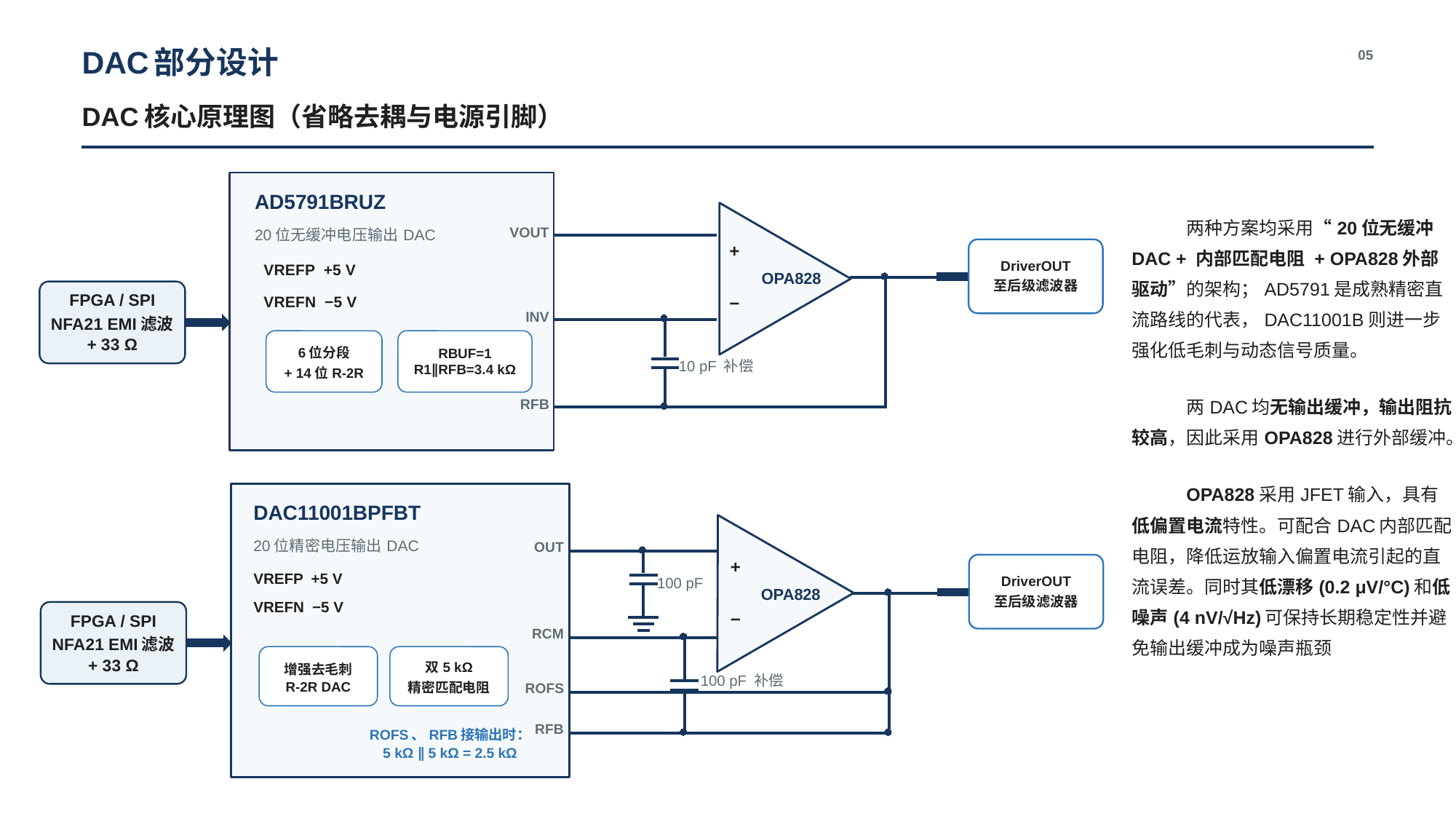

DAC部分设计
05
DAC核心原理图（省略去耦与电源引脚）

AD5791BRUZ

两种方案均采用“20位无缓冲DAC + 内部匹配电阻 + OPA828外部驱动”的架构；AD5791是成熟精密直流路线的代表，DAC11001B则进一步强化低毛刺与动态信号质量。

两DAC均无输出缓冲，输出阻抗较高，因此采用OPA828进行外部缓冲。

OPA828采用JFET输入，具有低偏置电流特性。可配合DAC内部匹配电阻，降低运放输入偏置电流引起的直流误差。同时其低漂移(0.2 μV/°C)和低噪声(4 nV/√Hz)可保持长期稳定性并避免输出缓冲成为噪声瓶颈
20位无缓冲电压输出DAC
VOUT

+

DriverOUT
至后级滤波器
VREFP  +5 V
OPA828

FPGA / SPI
NFA21 EMI滤波 + 33 Ω
VREFN  −5 V
−
INV

6位分段
+ 14位R-2R
RBUF=1
R1∥RFB=3.4 kΩ
10 pF 补偿

RFB

DAC11001BPFBT

20位精密电压输出DAC
OUT

+

DriverOUT
至后级滤波器
100 pF
VREFP  +5 V

OPA828

VREFN  −5 V

FPGA / SPI
NFA21 EMI滤波 + 33 Ω

−

RCM

增强去毛刺
R-2R DAC
双5 kΩ
精密匹配电阻
100 pF 补偿
ROFS

RFB
ROFS、RFB接输出时：
5 kΩ ∥ 5 kΩ = 2.5 kΩ